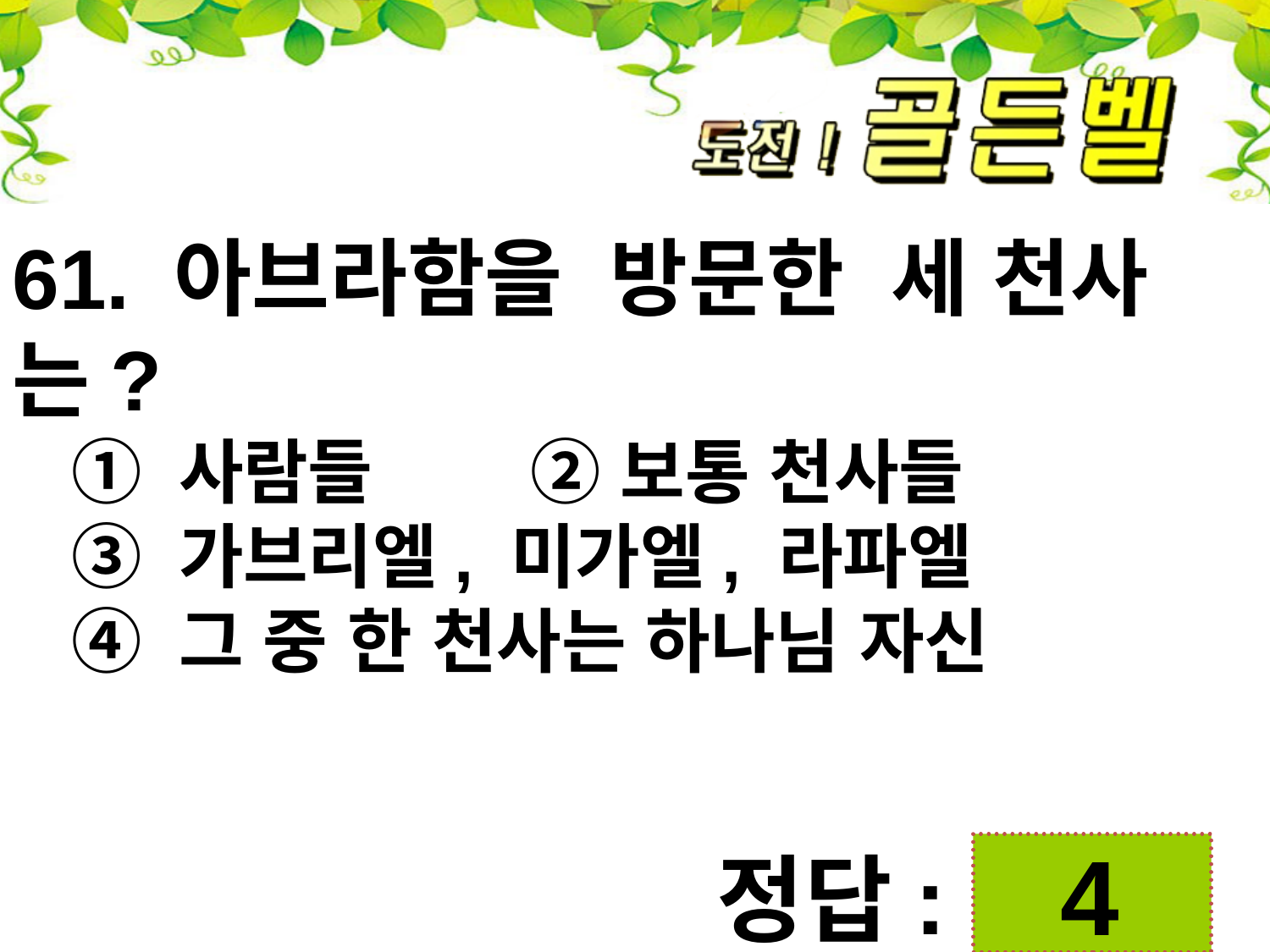

61. 아브라함을  방문한  세 천사는?
   ① 사람들        ② 보통 천사들
   ③ 가브리엘, 미가엘, 라파엘
   ④ 그 중 한 천사는 하나님 자신
첨성대
정답:
 4